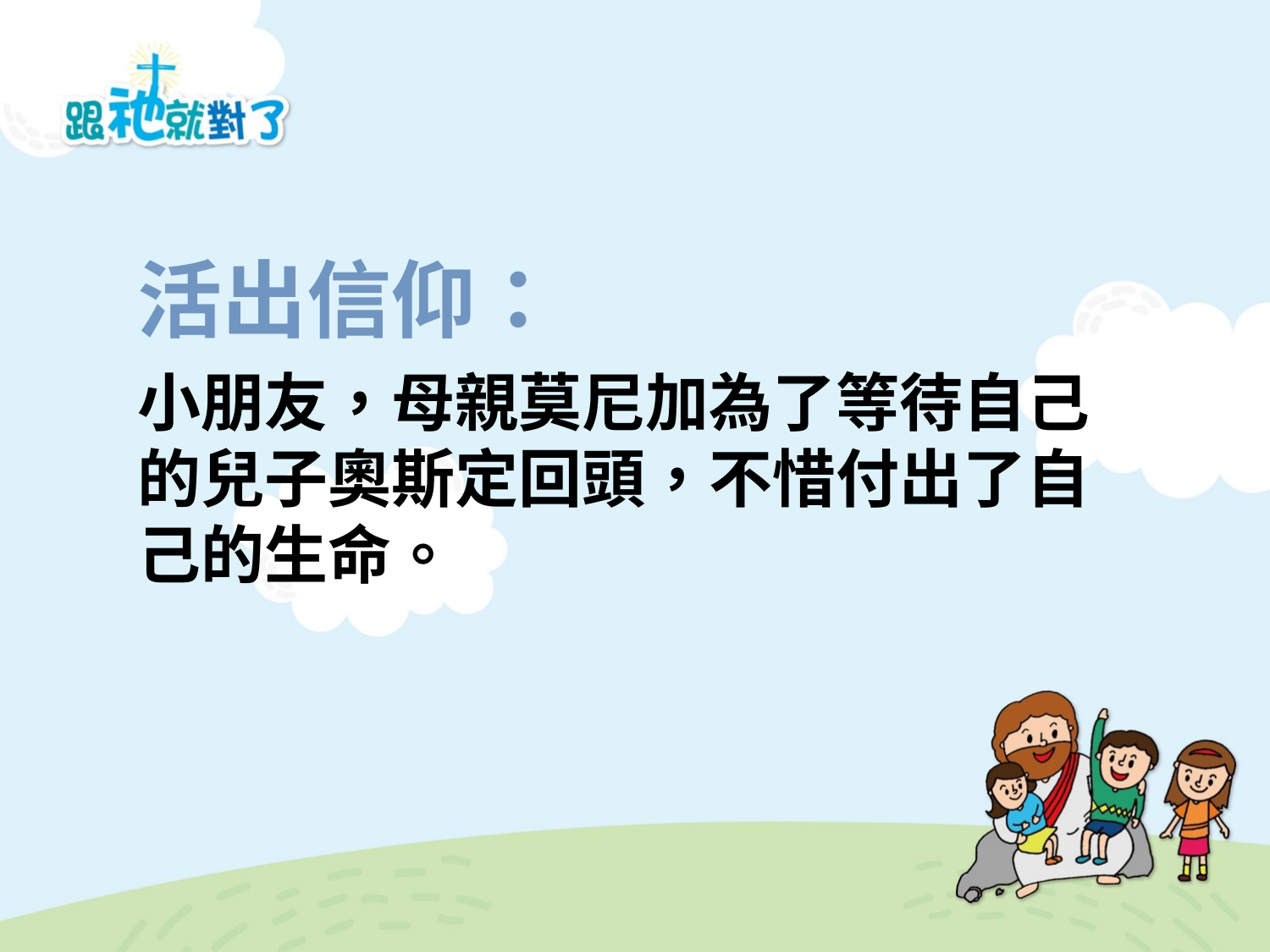

活出信仰：
小朋友，母親莫尼加為了等待自己的兒子奧斯定回頭，不惜付出了自己的生命。